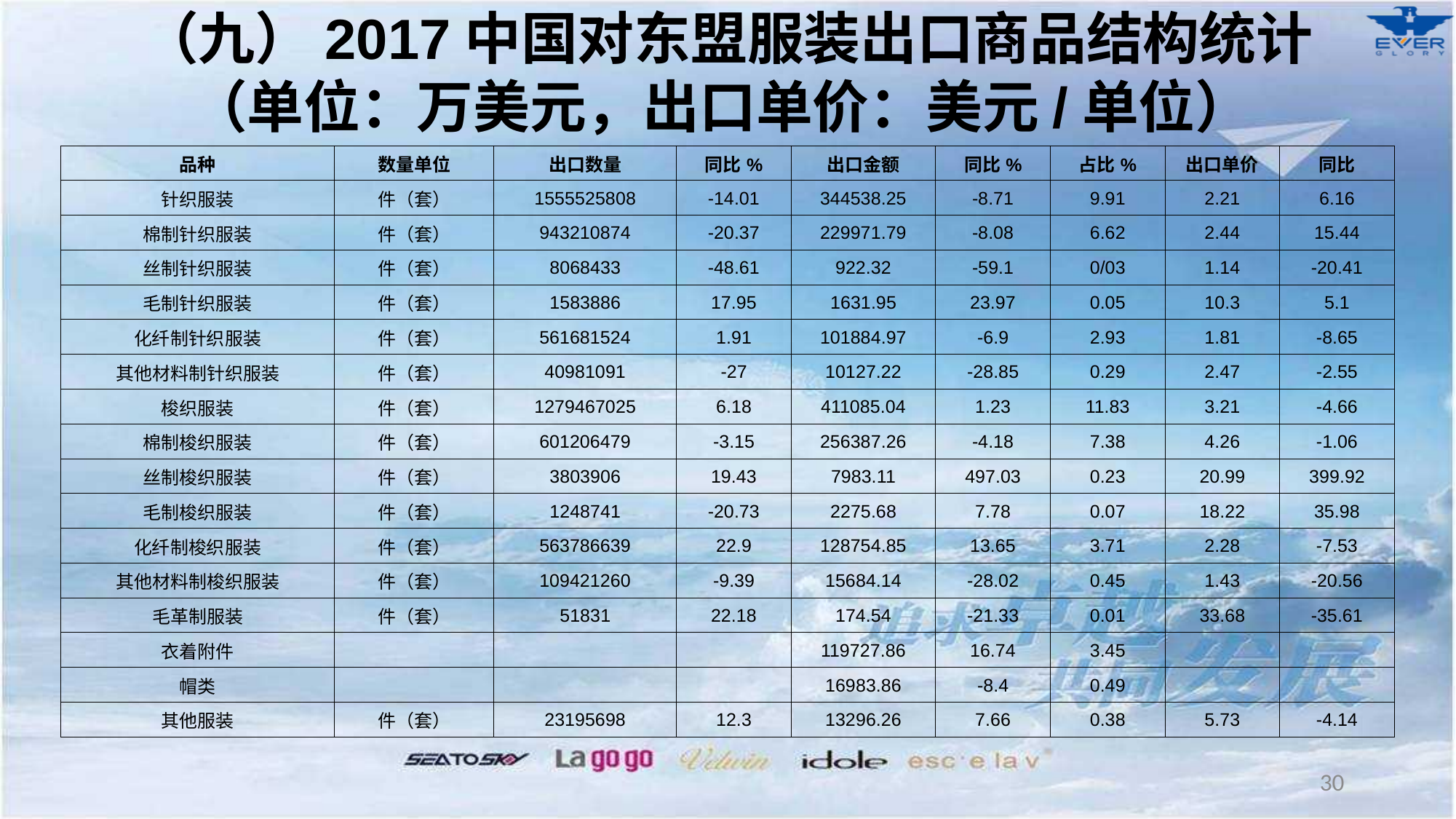

（九）2017中国对东盟服装出口商品结构统计
（单位：万美元，出口单价：美元/单位）
| 品种 | 数量单位 | 出口数量 | 同比% | 出口金额 | 同比% | 占比% | 出口单价 | 同比 |
| --- | --- | --- | --- | --- | --- | --- | --- | --- |
| 针织服装 | 件（套） | 1555525808 | -14.01 | 344538.25 | -8.71 | 9.91 | 2.21 | 6.16 |
| 棉制针织服装 | 件（套） | 943210874 | -20.37 | 229971.79 | -8.08 | 6.62 | 2.44 | 15.44 |
| 丝制针织服装 | 件（套） | 8068433 | -48.61 | 922.32 | -59.1 | 0/03 | 1.14 | -20.41 |
| 毛制针织服装 | 件（套） | 1583886 | 17.95 | 1631.95 | 23.97 | 0.05 | 10.3 | 5.1 |
| 化纤制针织服装 | 件（套） | 561681524 | 1.91 | 101884.97 | -6.9 | 2.93 | 1.81 | -8.65 |
| 其他材料制针织服装 | 件（套） | 40981091 | -27 | 10127.22 | -28.85 | 0.29 | 2.47 | -2.55 |
| 梭织服装 | 件（套） | 1279467025 | 6.18 | 411085.04 | 1.23 | 11.83 | 3.21 | -4.66 |
| 棉制梭织服装 | 件（套） | 601206479 | -3.15 | 256387.26 | -4.18 | 7.38 | 4.26 | -1.06 |
| 丝制梭织服装 | 件（套） | 3803906 | 19.43 | 7983.11 | 497.03 | 0.23 | 20.99 | 399.92 |
| 毛制梭织服装 | 件（套） | 1248741 | -20.73 | 2275.68 | 7.78 | 0.07 | 18.22 | 35.98 |
| 化纤制梭织服装 | 件（套） | 563786639 | 22.9 | 128754.85 | 13.65 | 3.71 | 2.28 | -7.53 |
| 其他材料制梭织服装 | 件（套） | 109421260 | -9.39 | 15684.14 | -28.02 | 0.45 | 1.43 | -20.56 |
| 毛革制服装 | 件（套） | 51831 | 22.18 | 174.54 | -21.33 | 0.01 | 33.68 | -35.61 |
| 衣着附件 |  |  |  | 119727.86 | 16.74 | 3.45 |  |  |
| 帽类 |  |  |  | 16983.86 | -8.4 | 0.49 |  |  |
| 其他服装 | 件（套） | 23195698 | 12.3 | 13296.26 | 7.66 | 0.38 | 5.73 | -4.14 |
30